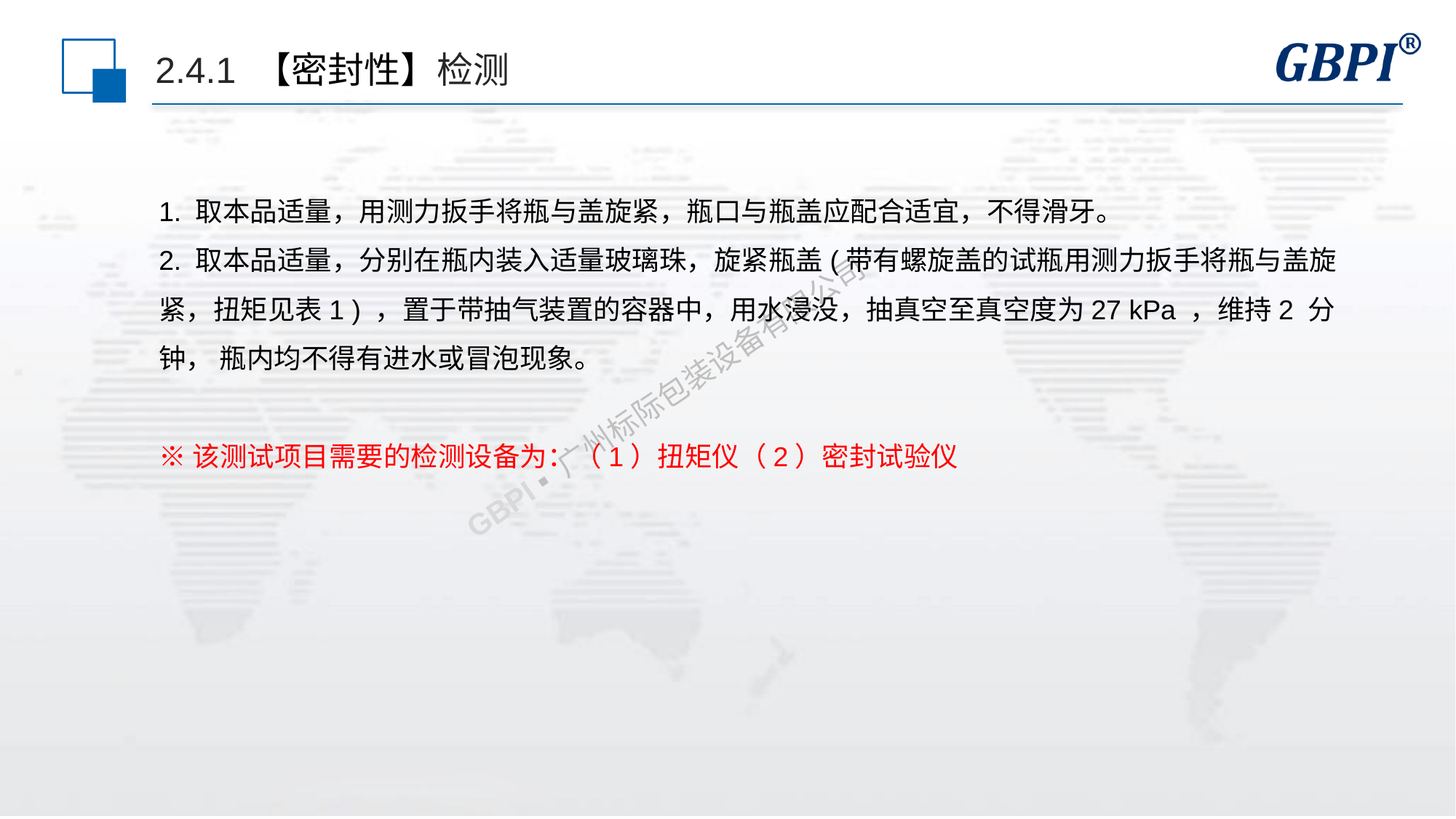

# 2.4.1 【密封性】检测
1. 取本品适量，用测力扳手将瓶与盖旋紧，瓶口与瓶盖应配合适宜，不得滑牙。
2. 取本品适量，分别在瓶内装入适量玻璃珠，旋紧瓶盖(带有螺旋盖的试瓶用测力扳手将瓶与盖旋紧，扭矩见表1 ) ，置于带抽气装置的容器中，用水浸没，抽真空至真空度为27 kPa ，维持2 分钟， 瓶内均不得有进水或冒泡现象。

※该测试项目需要的检测设备为：（1）扭矩仪（2）密封试验仪